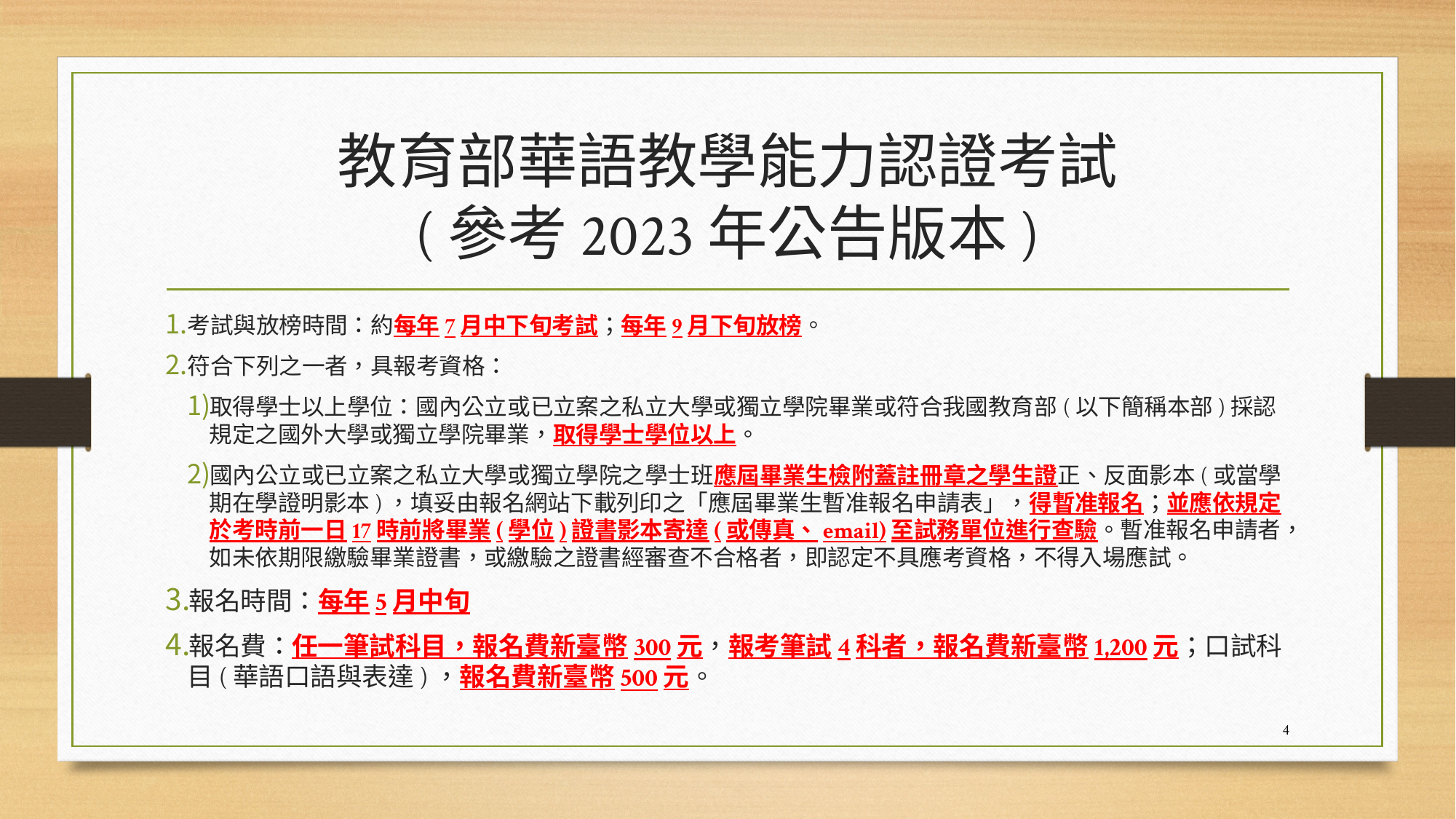

# 教育部華語教學能力認證考試 (參考2023年公告版本)
考試與放榜時間：約每年7月中下旬考試；每年9月下旬放榜。
符合下列之一者，具報考資格：
取得學士以上學位：國內公立或已立案之私立大學或獨立學院畢業或符合我國教育部(以下簡稱本部)採認規定之國外大學或獨立學院畢業，取得學士學位以上。
國內公立或已立案之私立大學或獨立學院之學士班應屆畢業生檢附蓋註冊章之學生證正、反面影本(或當學期在學證明影本)，填妥由報名網站下載列印之「應屆畢業生暫准報名申請表」，得暫准報名；並應依規定於考時前一日17時前將畢業(學位)證書影本寄達(或傳真、email)至試務單位進行查驗。暫准報名申請者，如未依期限繳驗畢業證書，或繳驗之證書經審查不合格者，即認定不具應考資格，不得入場應試。
報名時間：每年5月中旬
報名費：任一筆試科目，報名費新臺幣300元，報考筆試4科者，報名費新臺幣1,200元；口試科目(華語口語與表達)，報名費新臺幣500元。
4